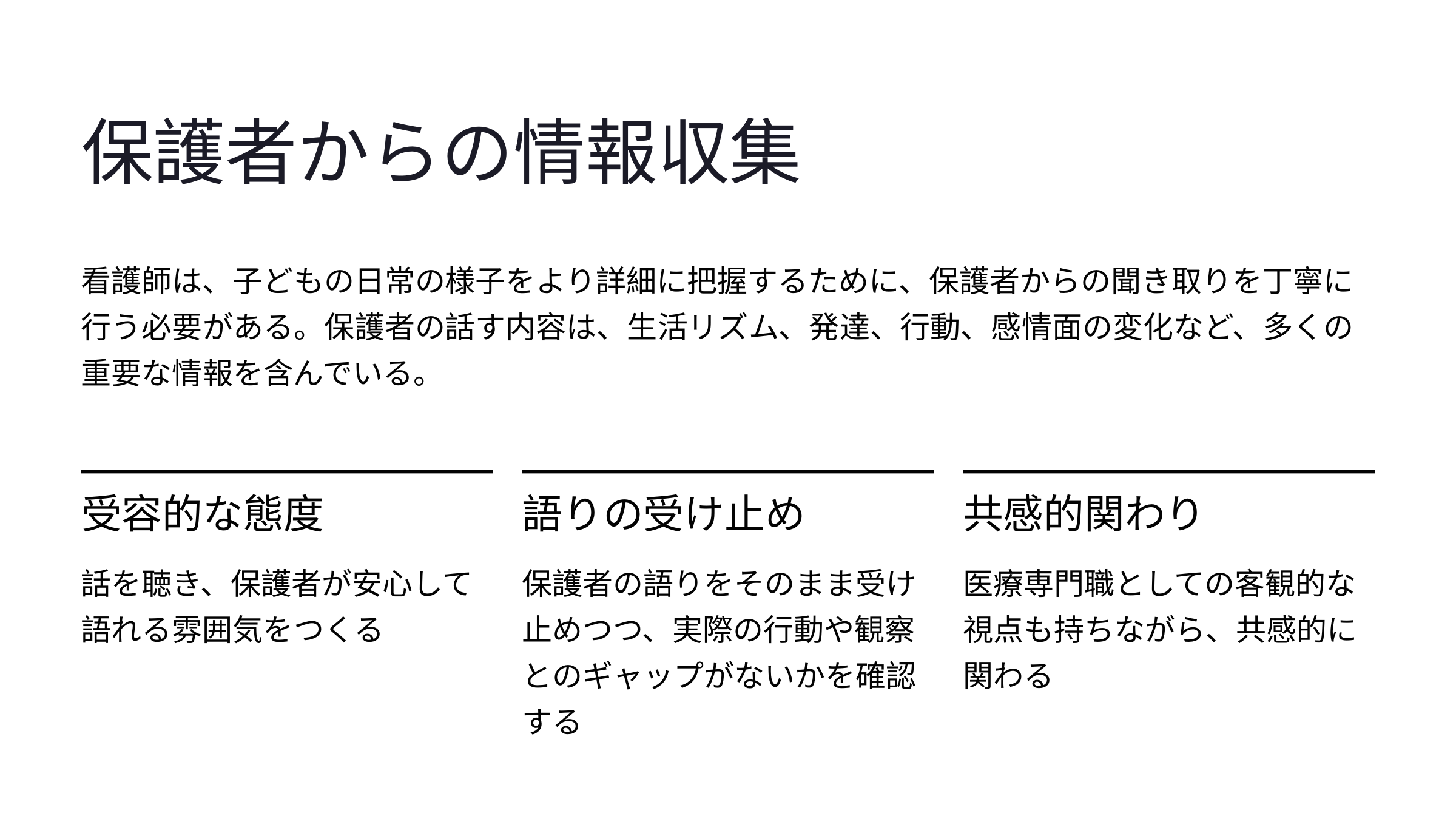

保護者からの情報収集
看護師は、子どもの日常の様子をより詳細に把握するために、保護者からの聞き取りを丁寧に行う必要がある。保護者の話す内容は、生活リズム、発達、行動、感情面の変化など、多くの重要な情報を含んでいる。

受容的な態度
語りの受け止め
共感的関わり
話を聴き、保護者が安心して語れる雰囲気をつくる
保護者の語りをそのまま受け止めつつ、実際の行動や観察とのギャップがないかを確認する
医療専門職としての客観的な視点も持ちながら、共感的に関わる